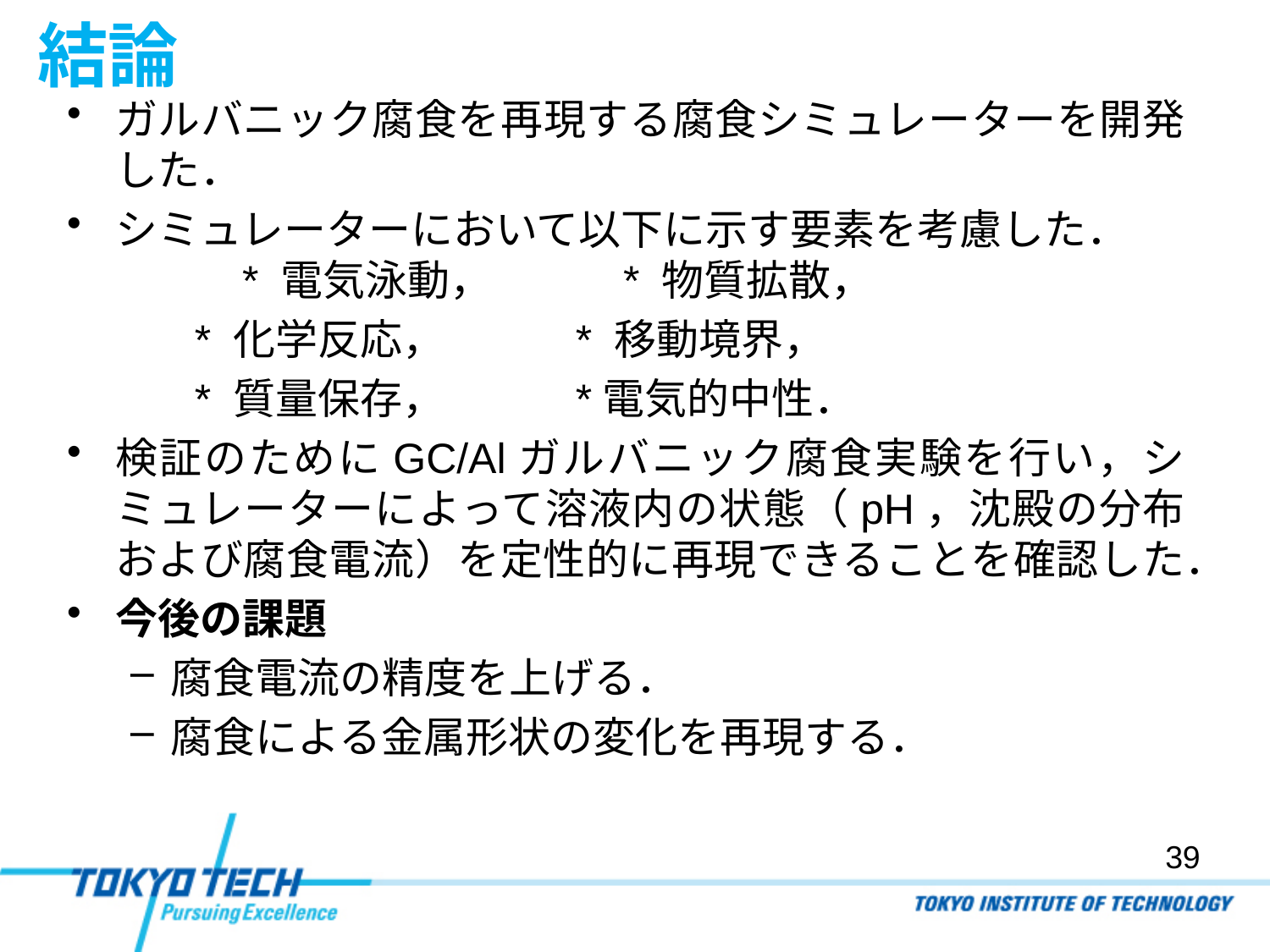

# 結論
ガルバニック腐食を再現する腐食シミュレーターを開発した．
シミュレーターにおいて以下に示す要素を考慮した．
	* 電気泳動，		* 物質拡散，
	* 化学反応，		* 移動境界，
	* 質量保存，		*電気的中性．
検証のためにGC/Alガルバニック腐食実験を行い，シミュレーターによって溶液内の状態（pH，沈殿の分布および腐食電流）を定性的に再現できることを確認した．
今後の課題
腐食電流の精度を上げる．
腐食による金属形状の変化を再現する．